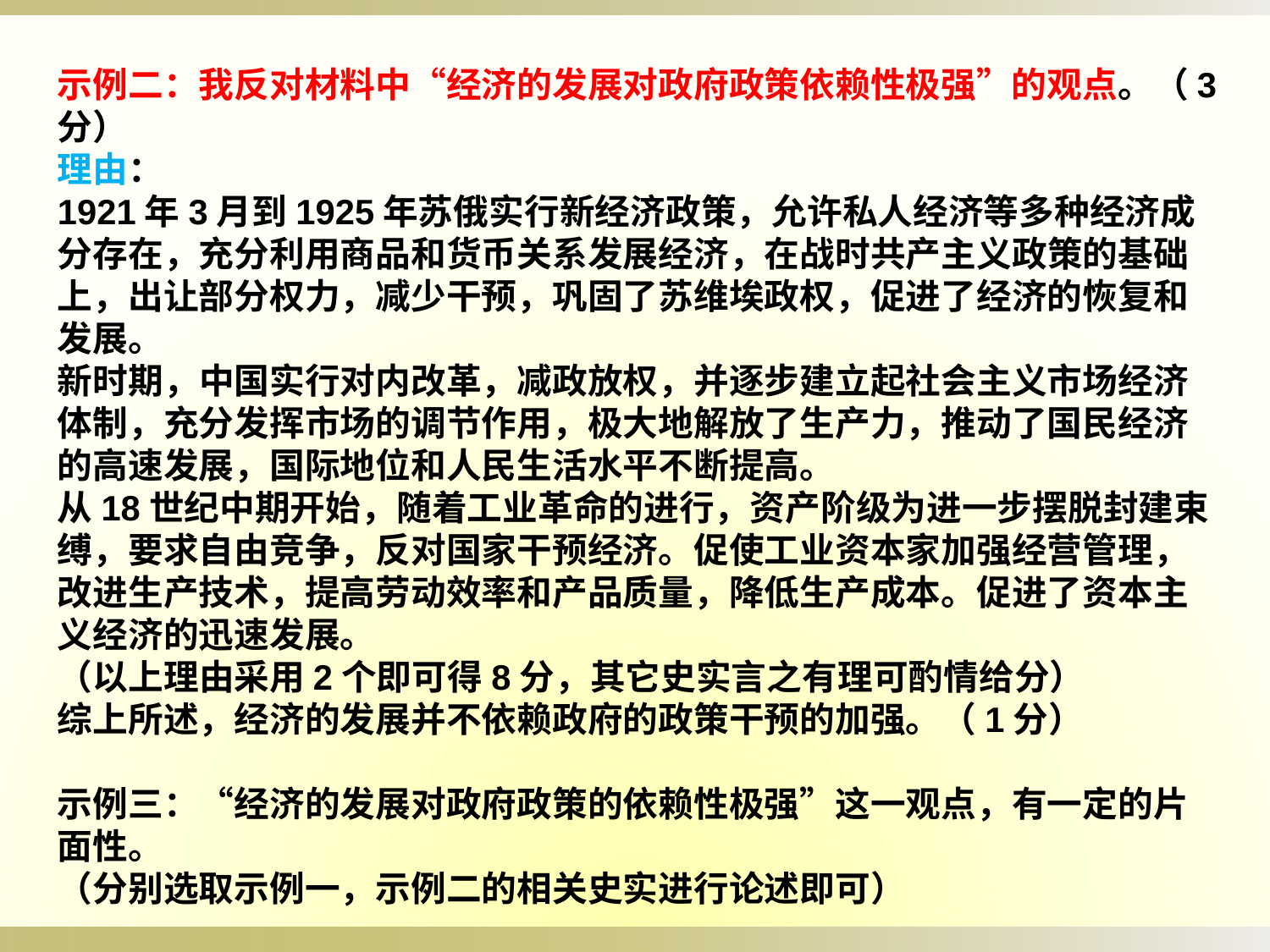

示例二：我反对材料中“经济的发展对政府政策依赖性极强”的观点。（3分）
理由：
1921年3月到1925年苏俄实行新经济政策，允许私人经济等多种经济成分存在，充分利用商品和货币关系发展经济，在战时共产主义政策的基础上，出让部分权力，减少干预，巩固了苏维埃政权，促进了经济的恢复和发展。
新时期，中国实行对内改革，减政放权，并逐步建立起社会主义市场经济体制，充分发挥市场的调节作用，极大地解放了生产力，推动了国民经济的高速发展，国际地位和人民生活水平不断提高。
从18世纪中期开始，随着工业革命的进行，资产阶级为进一步摆脱封建束缚，要求自由竞争，反对国家干预经济。促使工业资本家加强经营管理，改进生产技术，提高劳动效率和产品质量，降低生产成本。促进了资本主义经济的迅速发展。
（以上理由采用2个即可得8分，其它史实言之有理可酌情给分）
综上所述，经济的发展并不依赖政府的政策干预的加强。（1分）

示例三：“经济的发展对政府政策的依赖性极强”这一观点，有一定的片面性。
（分别选取示例一，示例二的相关史实进行论述即可）